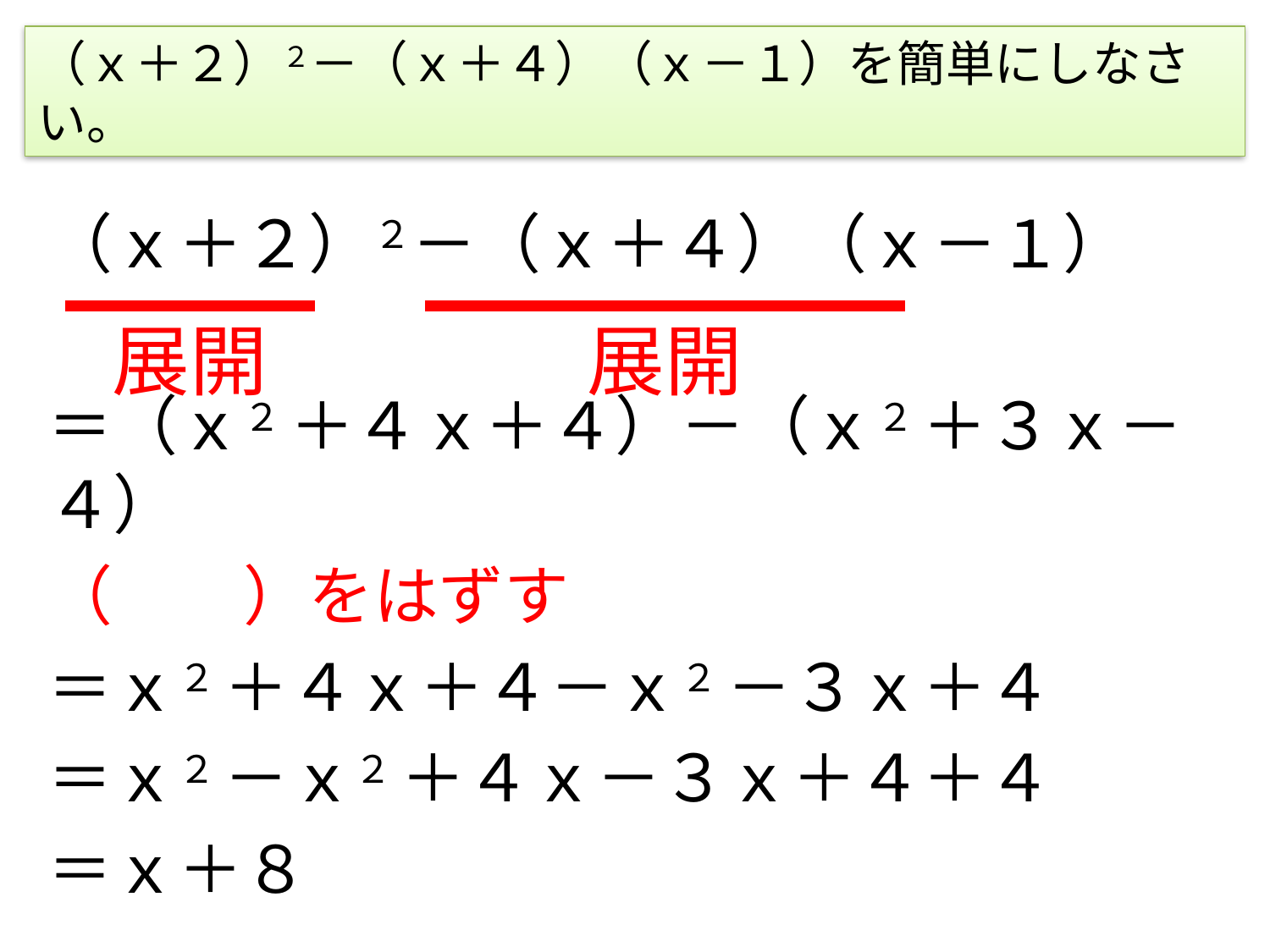

# （ｘ＋２）２－（ｘ＋４）（ｘ－１）を簡単にしなさい。
（ｘ＋２）２－（ｘ＋４）（ｘ－１）

＝（ｘ２ ＋４ｘ＋４）－（ｘ２ ＋３ｘ－４）
（　　）をはずす
＝ｘ２ ＋４ｘ＋４－ｘ２ －３ｘ＋４
＝ｘ２ －ｘ２ ＋４ｘ－３ｘ＋４＋４
＝ｘ＋８
展開
展開